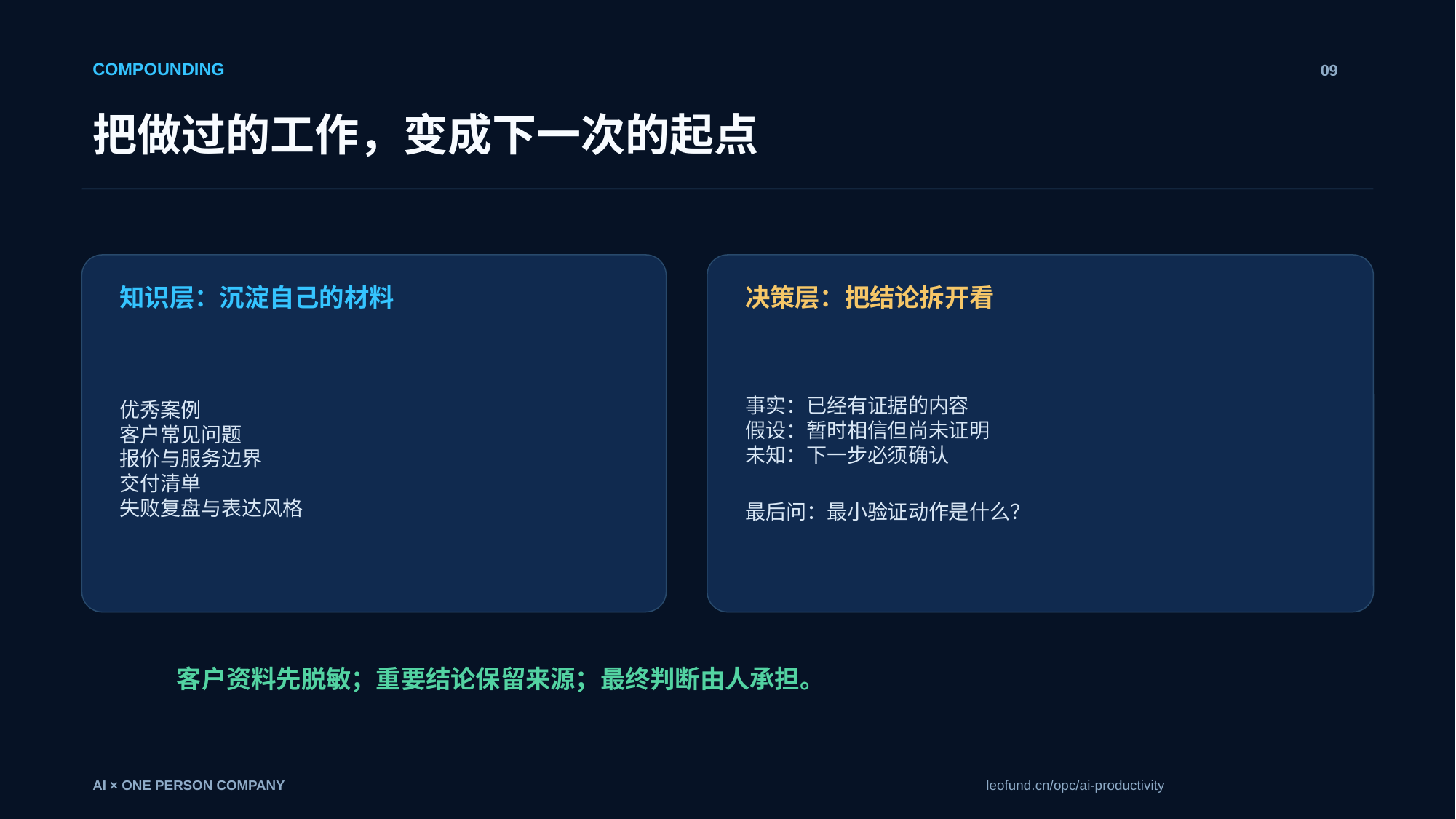

COMPOUNDING
09
把做过的工作，变成下一次的起点

知识层：沉淀自己的材料
决策层：把结论拆开看
优秀案例
客户常见问题
报价与服务边界
交付清单
失败复盘与表达风格
事实：已经有证据的内容
假设：暂时相信但尚未证明
未知：下一步必须确认

最后问：最小验证动作是什么？
客户资料先脱敏；重要结论保留来源；最终判断由人承担。
AI × ONE PERSON COMPANY
leofund.cn/opc/ai-productivity